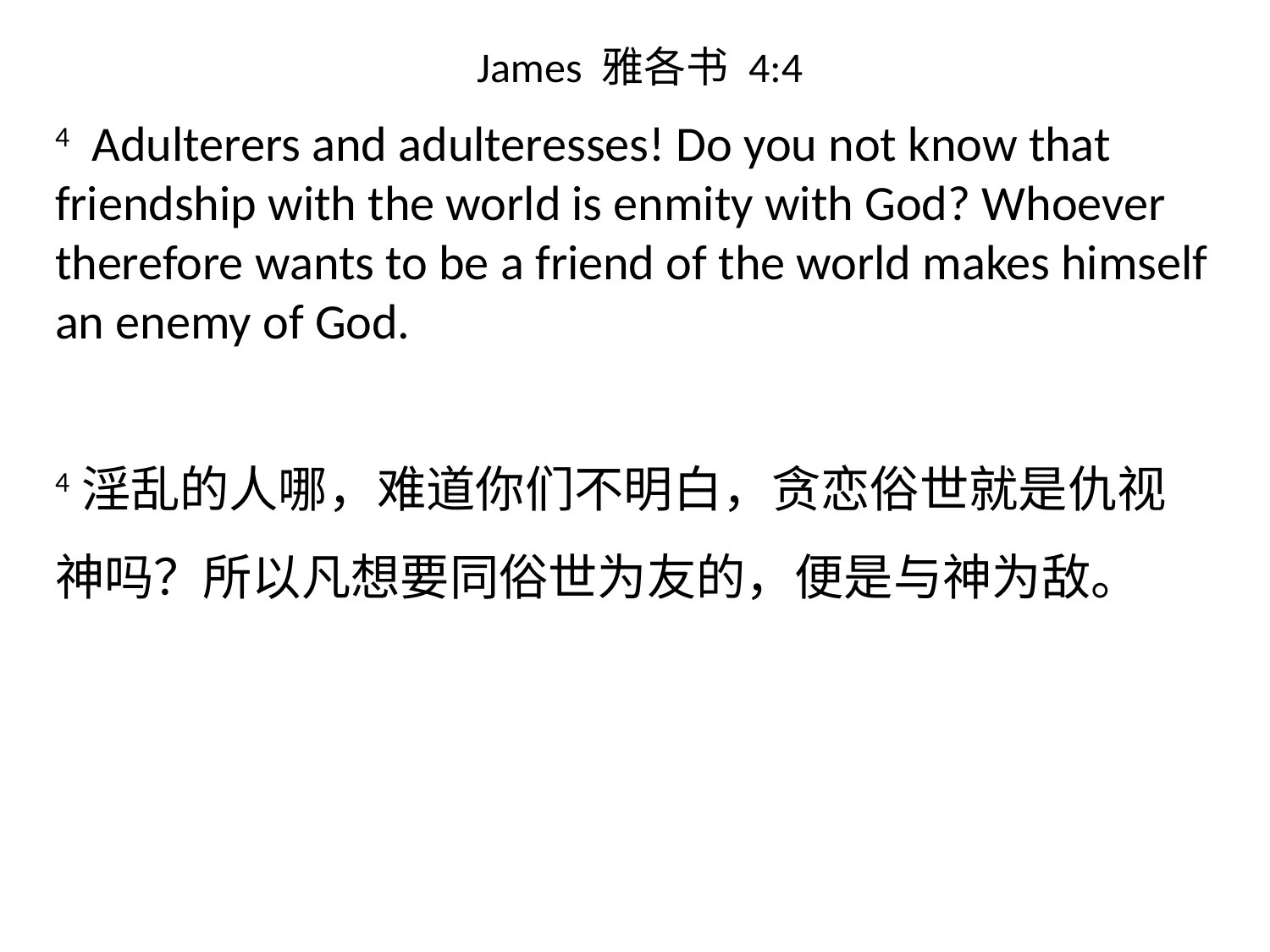

# James 雅各书 4:4
4  Adulterers and adulteresses! Do you not know that friendship with the world is enmity with God? Whoever therefore wants to be a friend of the world makes himself an enemy of God.

4淫乱的人哪，难道你们不明白，贪恋俗世就是仇视神吗？所以凡想要同俗世为友的，便是与神为敌。